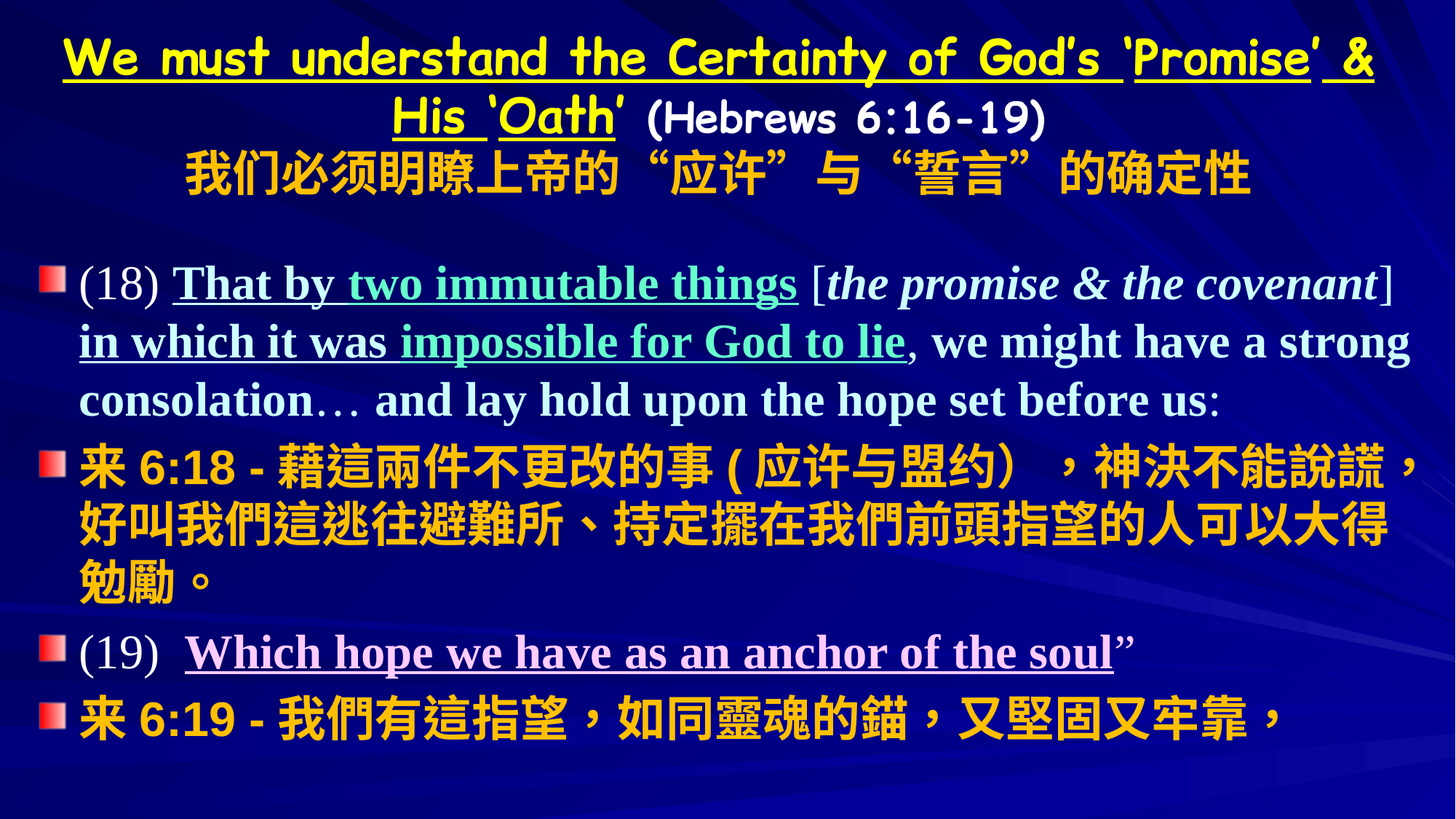

# We must understand the Certainty of God’s ‘Promise’ & His ‘Oath’ (Hebrews 6:16-19) 我们必须眀瞭上帝的“应许”与“誓言”的确定性
(18) That by two immutable things [the promise & the covenant] in which it was impossible for God to lie, we might have a strong consolation… and lay hold upon the hope set before us:
来6:18 -藉這兩件不更改的事(应许与盟约），神決不能說謊，好叫我們這逃往避難所、持定擺在我們前頭指望的人可以大得勉勵。
(19)  Which hope we have as an anchor of the soul”
来6:19 -我們有這指望，如同靈魂的錨，又堅固又牢靠，